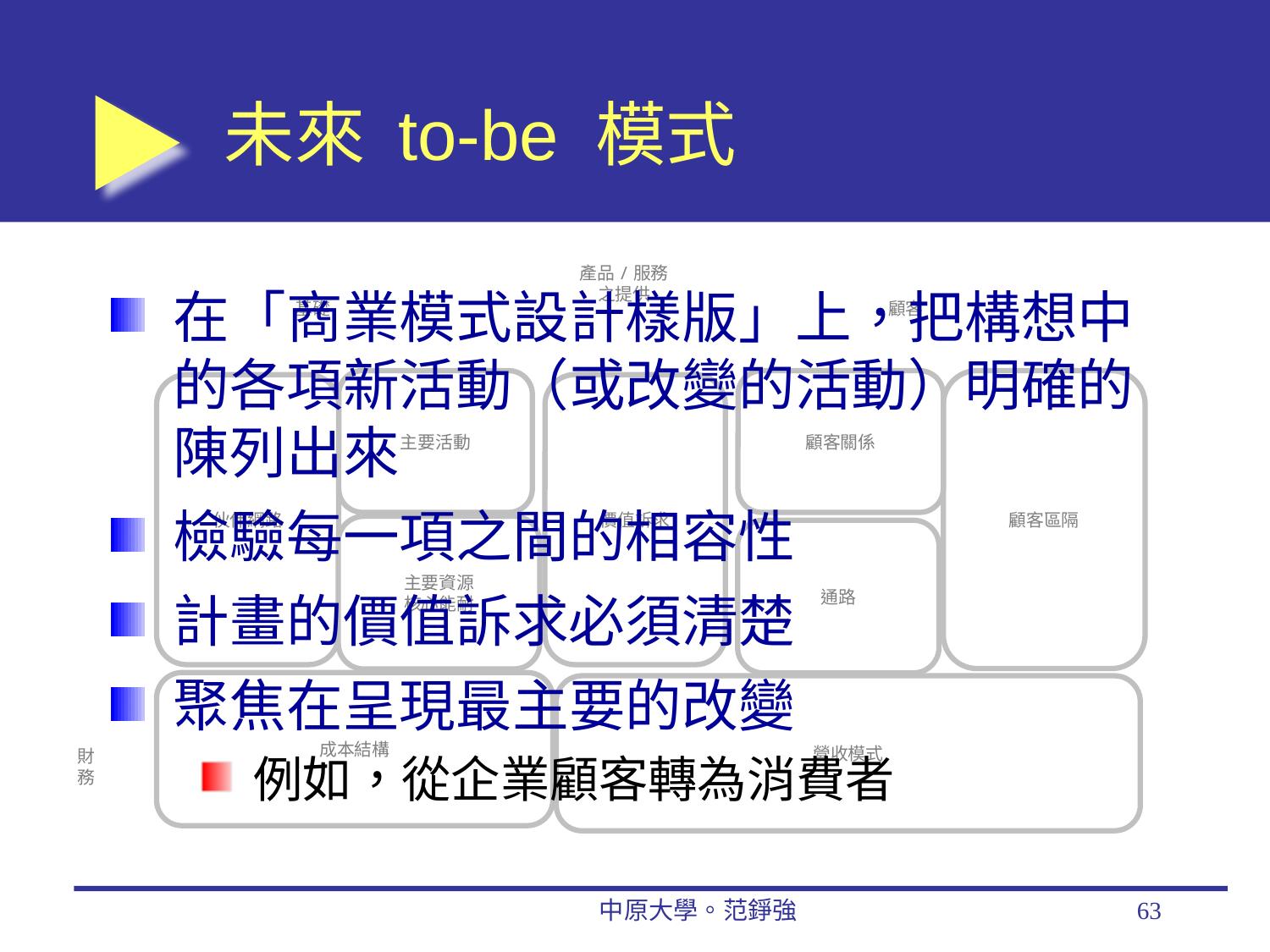

# 未來 to-be 模式
產品/服務
之提供
基礎
顧客
主要活動
顧客關係
顧客區隔
伙伴網路
價值訴求
主要資源
核心能耐
通路
成本結構
營收模式
財
務
在「商業模式設計樣版」上，把構想中的各項新活動（或改變的活動）明確的陳列出來
檢驗每一項之間的相容性
計畫的價值訴求必須清楚
聚焦在呈現最主要的改變
例如，從企業顧客轉為消費者
中原大學。范錚強
63